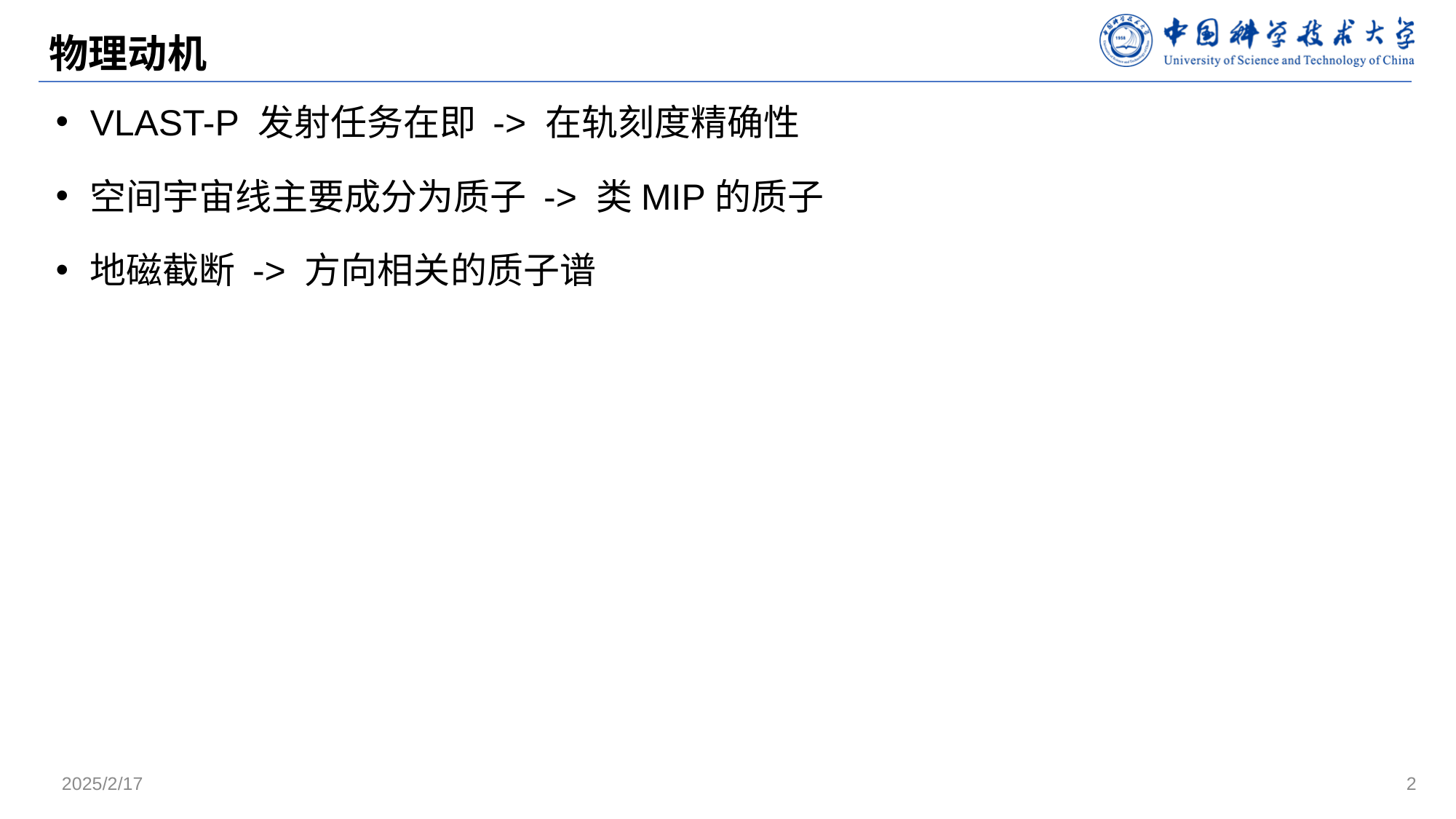

# 物理动机
VLAST-P 发射任务在即 -> 在轨刻度精确性
空间宇宙线主要成分为质子 -> 类MIP的质子
地磁截断 -> 方向相关的质子谱
2025/2/17
2